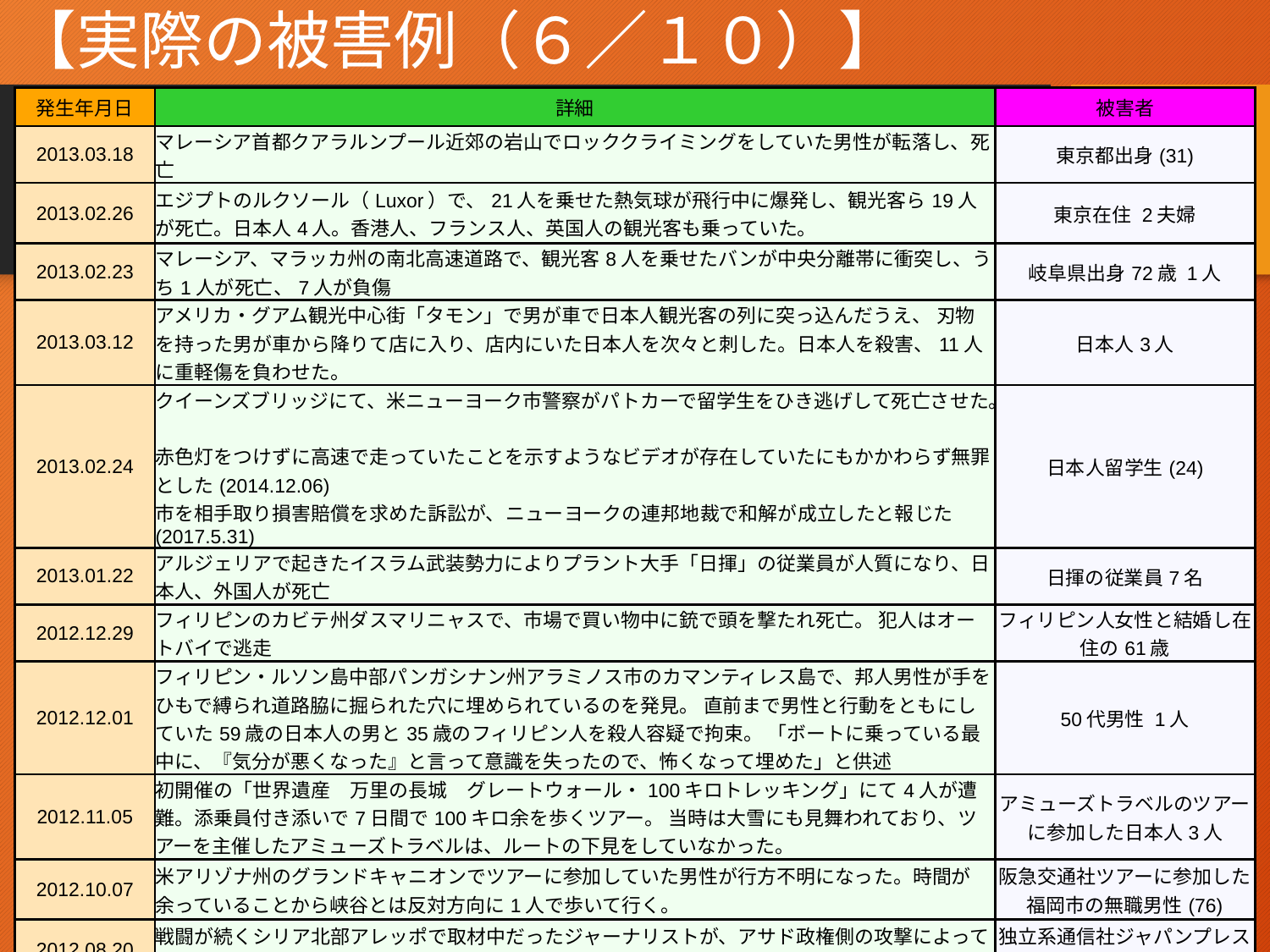

# 【実際の被害例（６／１０）】
| 発生年月日 | 詳細 | 被害者 |
| --- | --- | --- |
| 2013.03.18 | マレーシア首都クアラルンプール近郊の岩山でロッククライミングをしていた男性が転落し、死亡 | 東京都出身(31) |
| 2013.02.26 | エジプトのルクソール（Luxor）で、21人を乗せた熱気球が飛行中に爆発し、観光客ら19人が死亡。日本人4人。香港人、フランス人、英国人の観光客も乗っていた。 | 東京在住 2夫婦 |
| 2013.02.23 | マレーシア、マラッカ州の南北高速道路で、観光客8人を乗せたバンが中央分離帯に衝突し、うち1人が死亡、7人が負傷 | 岐阜県出身72歳 1人 |
| 2013.03.12 | アメリカ・グアム観光中心街「タモン」で男が車で日本人観光客の列に突っ込んだうえ、 刃物を持った男が車から降りて店に入り、店内にいた日本人を次々と刺した。日本人を殺害、11人に重軽傷を負わせた。 | 日本人3人 |
| 2013.02.24 | クイーンズブリッジにて、米ニューヨーク市警察がパトカーで留学生をひき逃げして死亡させた。  赤色灯をつけずに高速で走っていたことを示すようなビデオが存在していたにもかかわらず無罪とした(2014.12.06)  市を相手取り損害賠償を求めた訴訟が、ニューヨークの連邦地裁で和解が成立したと報じた(2017.5.31) | 日本人留学生(24) |
| 2013.01.22 | アルジェリアで起きたイスラム武装勢力によりプラント大手「日揮」の従業員が人質になり、日本人、外国人が死亡 | 日揮の従業員7名 |
| 2012.12.29 | フィリピンのカビテ州ダスマリニャスで、市場で買い物中に銃で頭を撃たれ死亡。 犯人はオートバイで逃走 | フィリピン人女性と結婚し在住の61歳 |
| 2012.12.01 | フィリピン・ルソン島中部パンガシナン州アラミノス市のカマンティレス島で、邦人男性が手をひもで縛られ道路脇に掘られた穴に埋められているのを発見。 直前まで男性と行動をともにしていた59歳の日本人の男と35歳のフィリピン人を殺人容疑で拘束。 「ボートに乗っている最中に、『気分が悪くなった』と言って意識を失ったので、怖くなって埋めた」と供述 | 50代男性 1人 |
| 2012.11.05 | 初開催の「世界遺産　万里の長城　グレートウォール・100キロトレッキング」にて4人が遭難。添乗員付き添いで7日間で100キロ余を歩くツアー。 当時は大雪にも見舞われており、ツアーを主催したアミューズトラベルは、ルートの下見をしていなかった。 | アミューズトラベルのツアーに参加した日本人3人 |
| 2012.10.07 | 米アリゾナ州のグランドキャニオンでツアーに参加していた男性が行方不明になった。時間が余っていることから峡谷とは反対方向に1人で歩いて行く。 | 阪急交通社ツアーに参加した福岡市の無職男性(76) |
| 2012.08.20 | 戦闘が続くシリア北部アレッポで取材中だったジャーナリストが、アサド政権側の攻撃によって負傷。病院に搬送された後、死亡。 | 独立系通信社ジャパンプレスの日本人女性(45) |
| 2012.08.17 | ルーマニアの首都ブカレストの郊外の路上で、「手助けをしてあげる」と声をかけ乱暴し殺害。地元の男(26)を逮捕。 | 20歳女性(国際学生団体所属) |
|  | 殺害された女性はウィーン到着後に「辿り着けたら奇跡だと思う」と先行きを不安視したツイートをしていた。 |  |
7